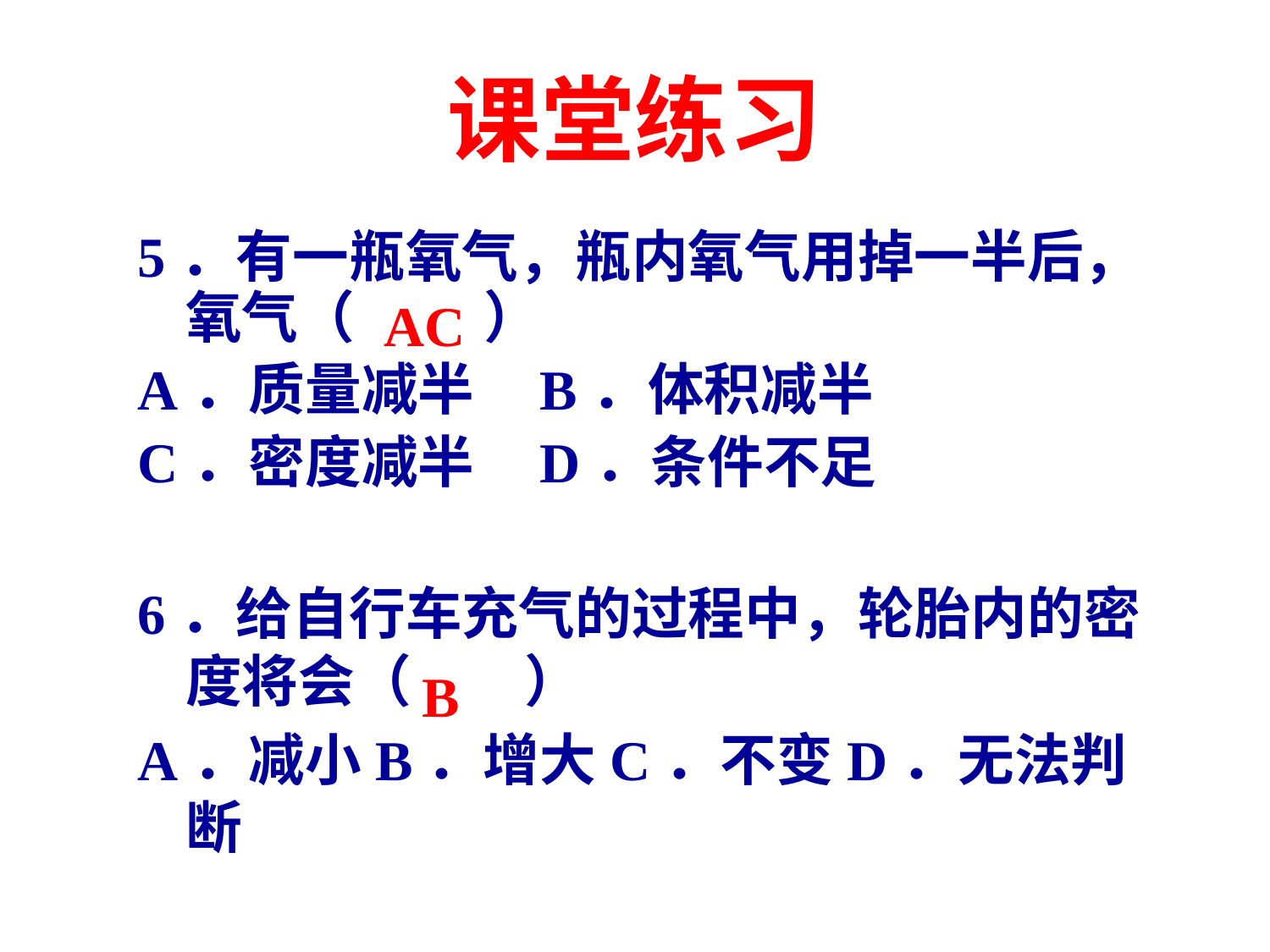

# 课堂练习
5．有一瓶氧气，瓶内氧气用掉一半后，氧气（          ）
A．质量减半    B．体积减半
C．密度减半    D．条件不足

6．给自行车充气的过程中，轮胎内的密度将会（　　）
A．减小B．增大C．不变D．无法判断
AC
B